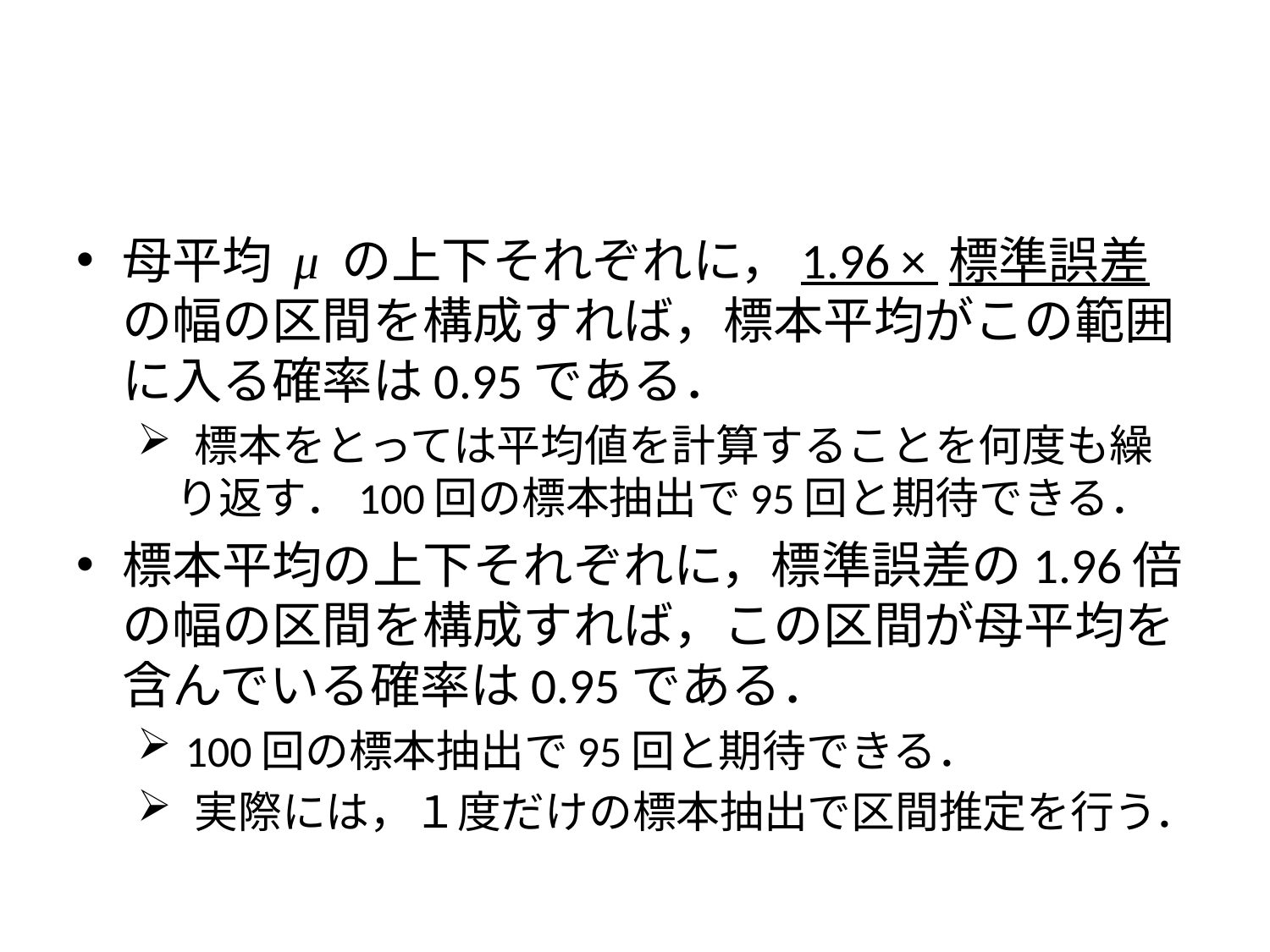

#
母平均 μ の上下それぞれに，1.96 × 標準誤差の幅の区間を構成すれば，標本平均がこの範囲に入る確率は0.95である．
 標本をとっては平均値を計算することを何度も繰り返す．100回の標本抽出で95回と期待できる．
標本平均の上下それぞれに，標準誤差の1.96倍の幅の区間を構成すれば，この区間が母平均を含んでいる確率は0.95である．
 100回の標本抽出で95回と期待できる．
 実際には，１度だけの標本抽出で区間推定を行う．